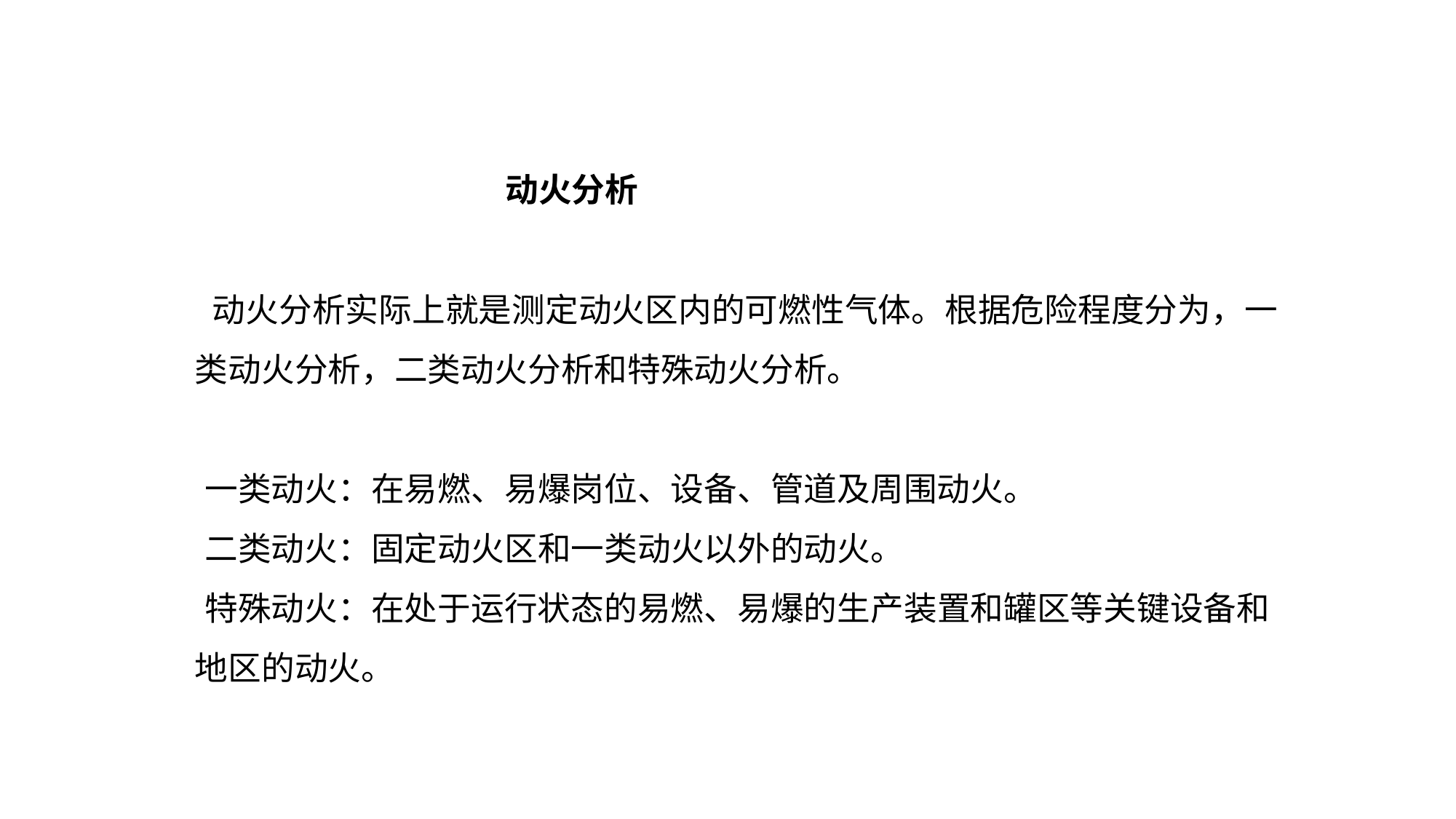

#
                                                         动火分析

     动火分析实际上就是测定动火区内的可燃性气体。根据危险程度分为，一类动火分析，二类动火分析和特殊动火分析。

    一类动火：在易燃、易爆岗位、设备、管道及周围动火。
    二类动火：固定动火区和一类动火以外的动火。
    特殊动火：在处于运行状态的易燃、易爆的生产装置和罐区等关键设备和地区的动火。